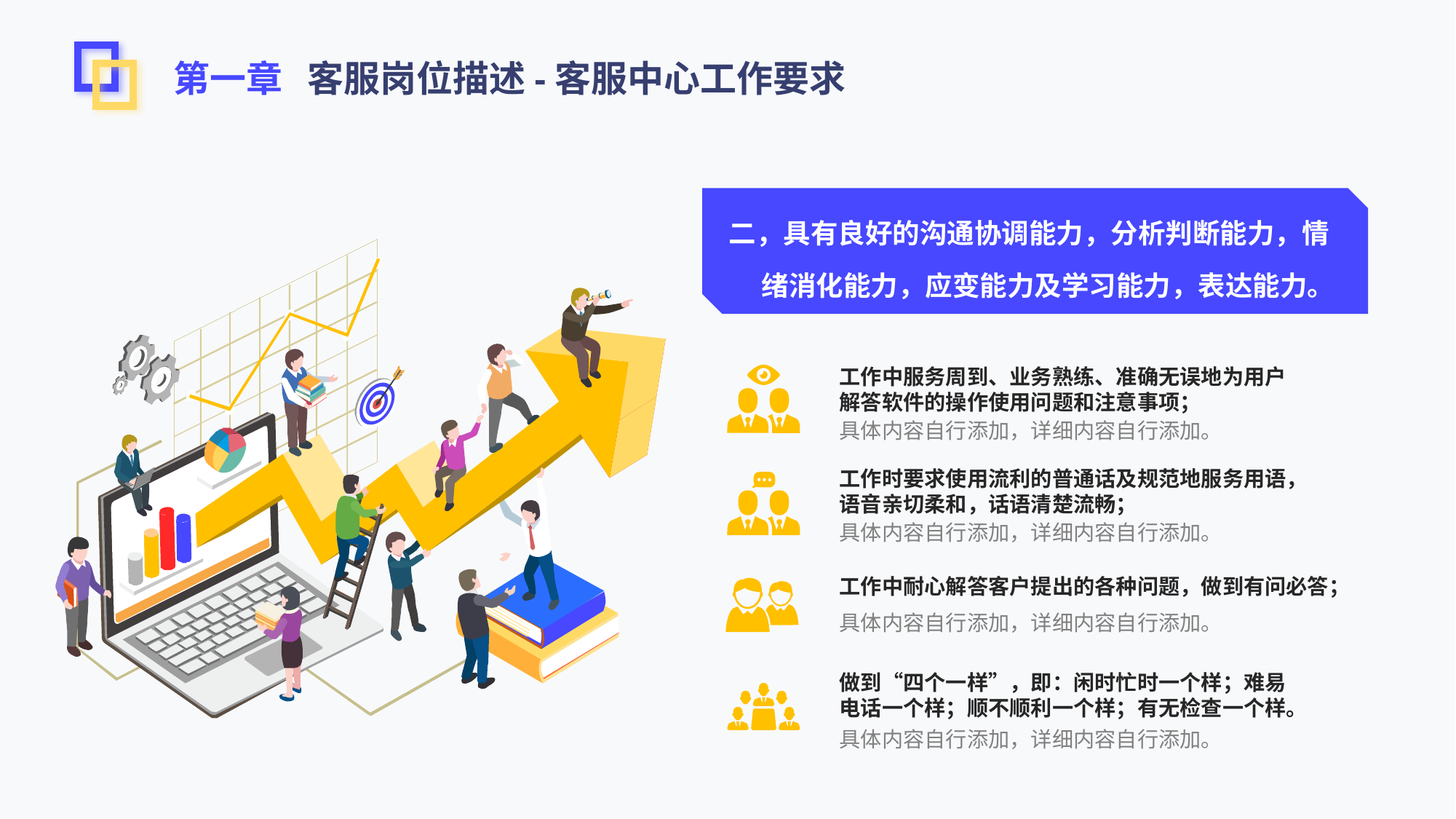

第一章   客服岗位描述-客服中心工作要求

二，具有良好的沟通协调能力，分析判断能力，情绪消化能力，应变能力及学习能力，表达能力。

工作中服务周到、业务熟练、准确无误地为用户解答软件的操作使用问题和注意事项；

具体内容自行添加，详细内容自行添加。
工作时要求使用流利的普通话及规范地服务用语，语音亲切柔和，话语清楚流畅；

具体内容自行添加，详细内容自行添加。
工作中耐心解答客户提出的各种问题，做到有问必答；

具体内容自行添加，详细内容自行添加。
做到“四个一样”，即：闲时忙时一个样；难易电话一个样；顺不顺利一个样；有无检查一个样。

具体内容自行添加，详细内容自行添加。